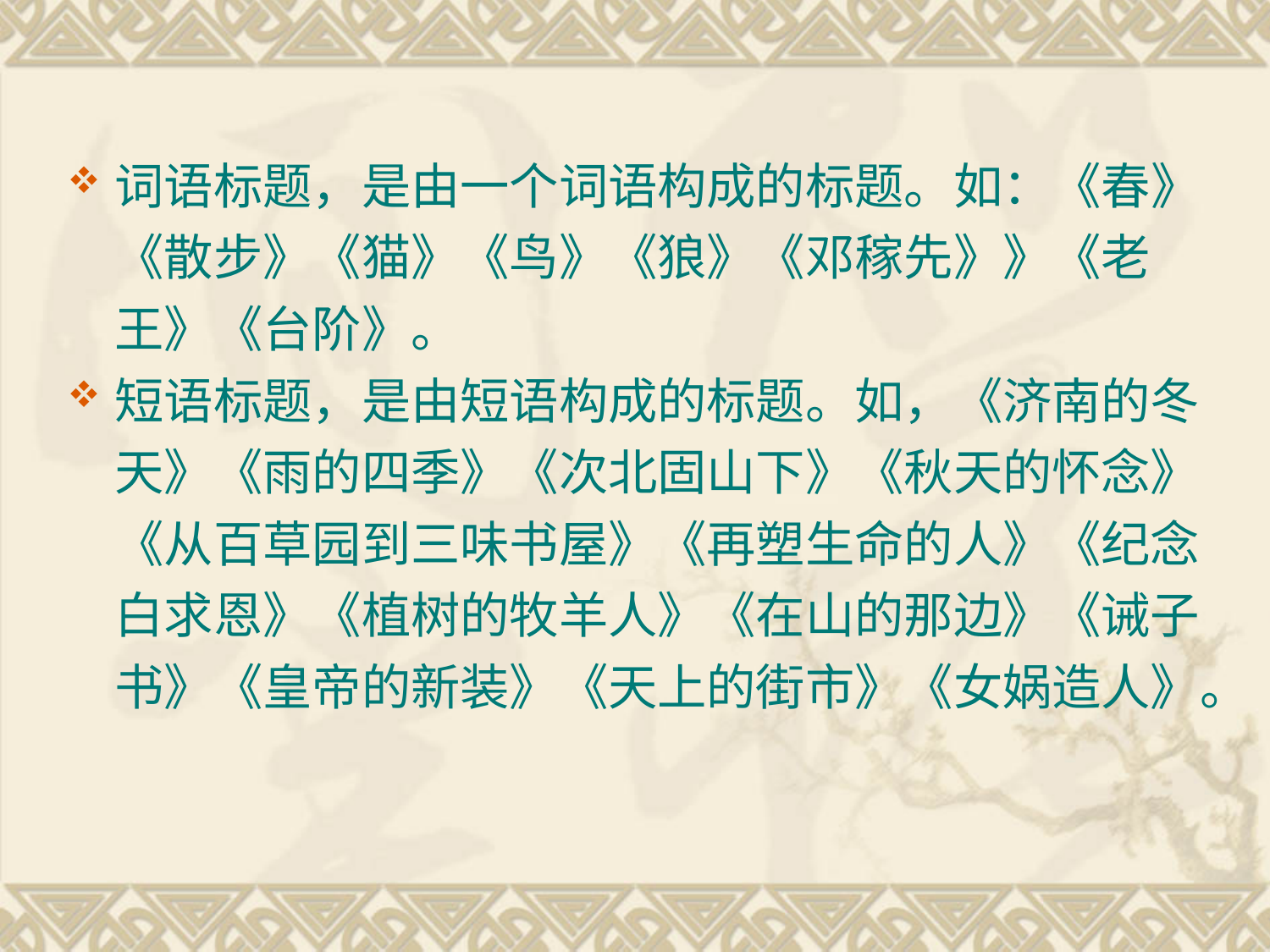

词语标题，是由一个词语构成的标题。如：《春》《散步》《猫》《鸟》《狼》《邓稼先》》《老王》《台阶》。
短语标题，是由短语构成的标题。如，《济南的冬天》《雨的四季》《次北固山下》《秋天的怀念》《从百草园到三味书屋》《再塑生命的人》《纪念白求恩》《植树的牧羊人》《在山的那边》《诫子书》《皇帝的新装》《天上的街市》《女娲造人》。